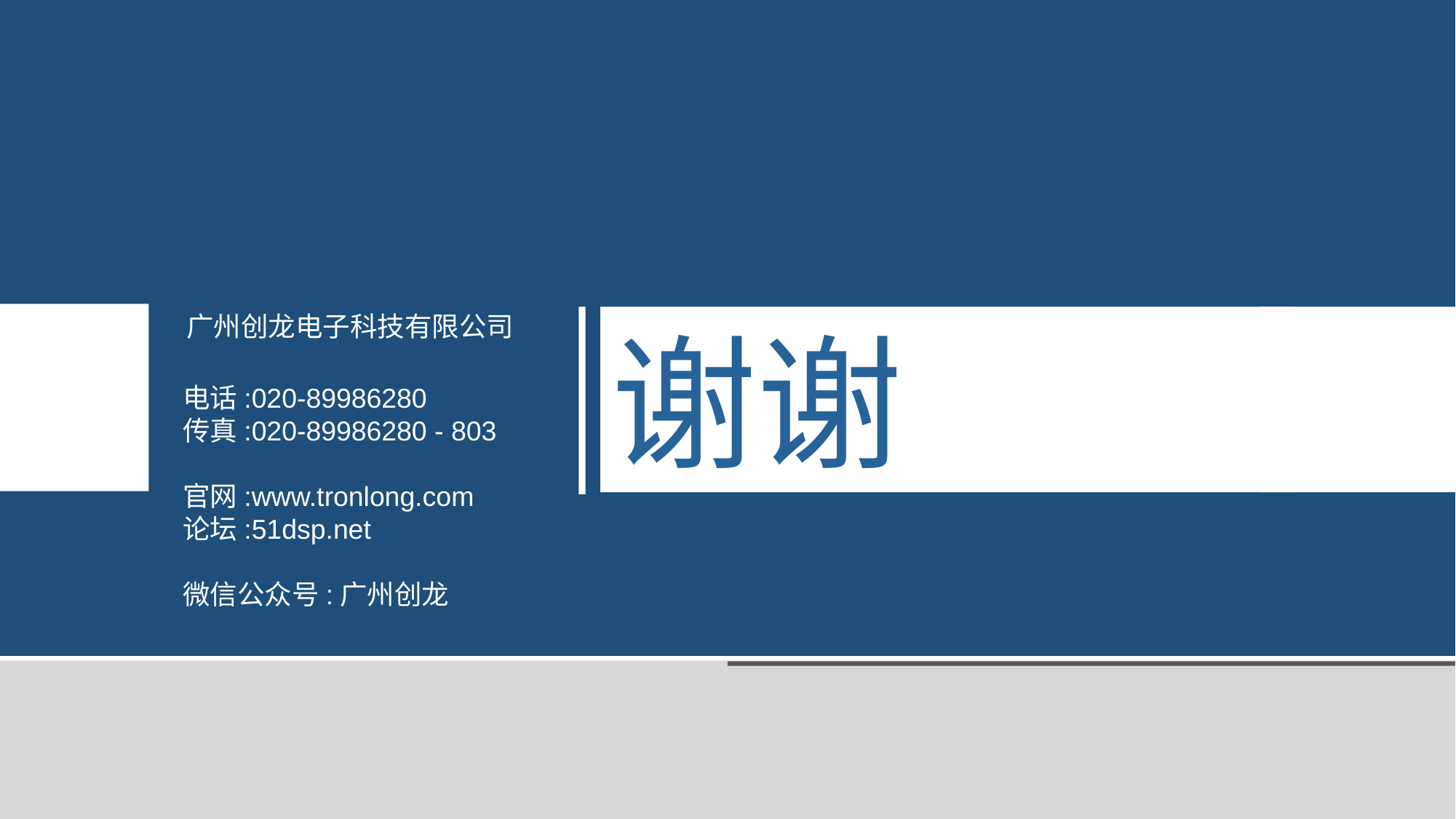

广州创龙电子科技有限公司

谢谢

电话:020-89986280
传真:020-89986280 - 803

官网:www.tronlong.com
论坛:51dsp.net

微信公众号:广州创龙